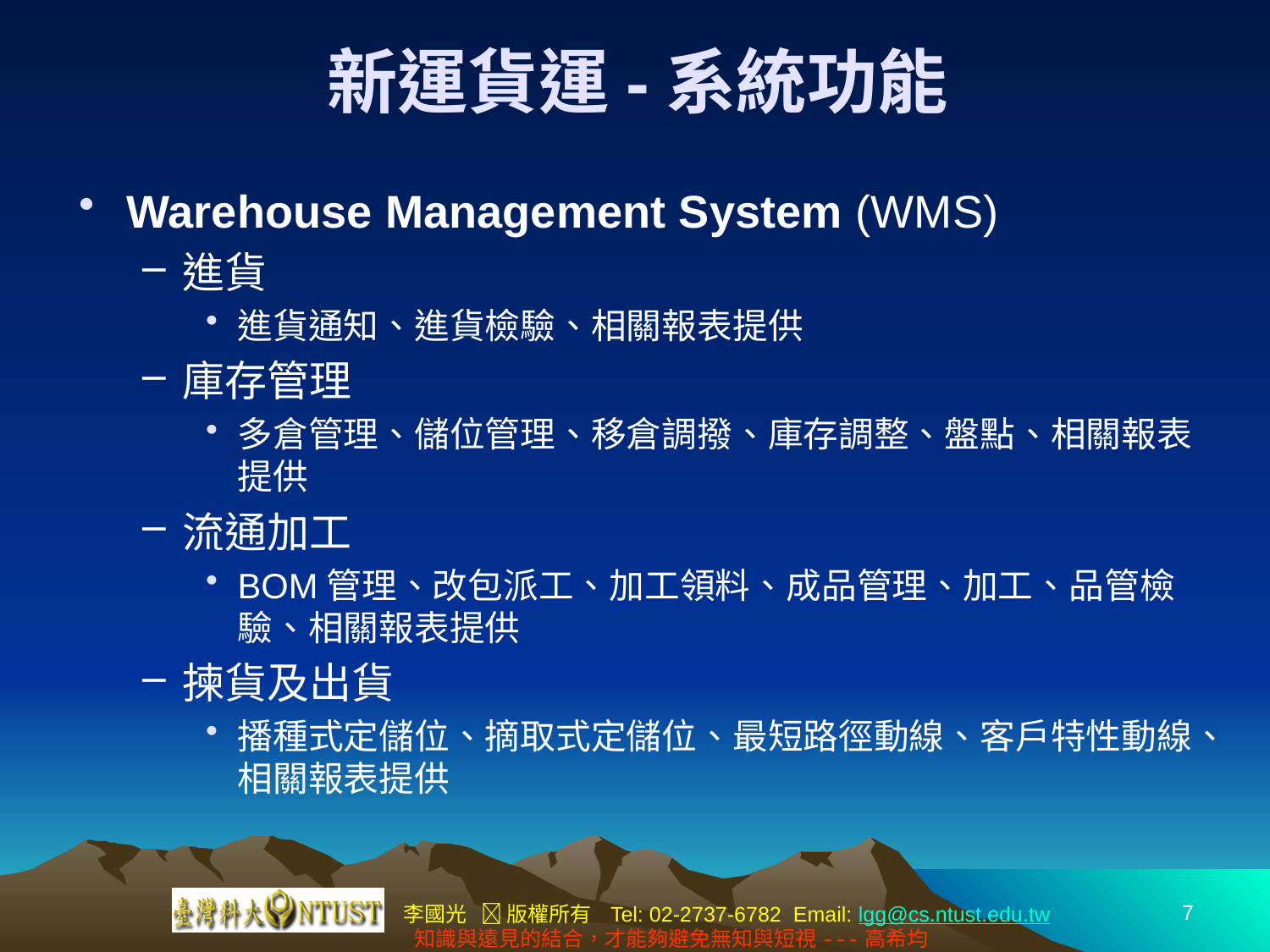

# 新運貨運-系統功能
Warehouse Management System (WMS)
進貨
進貨通知、進貨檢驗、相關報表提供
庫存管理
多倉管理、儲位管理、移倉調撥、庫存調整、盤點、相關報表提供
流通加工
BOM管理、改包派工、加工領料、成品管理、加工、品管檢驗、相關報表提供
揀貨及出貨
播種式定儲位、摘取式定儲位、最短路徑動線、客戶特性動線、相關報表提供
7